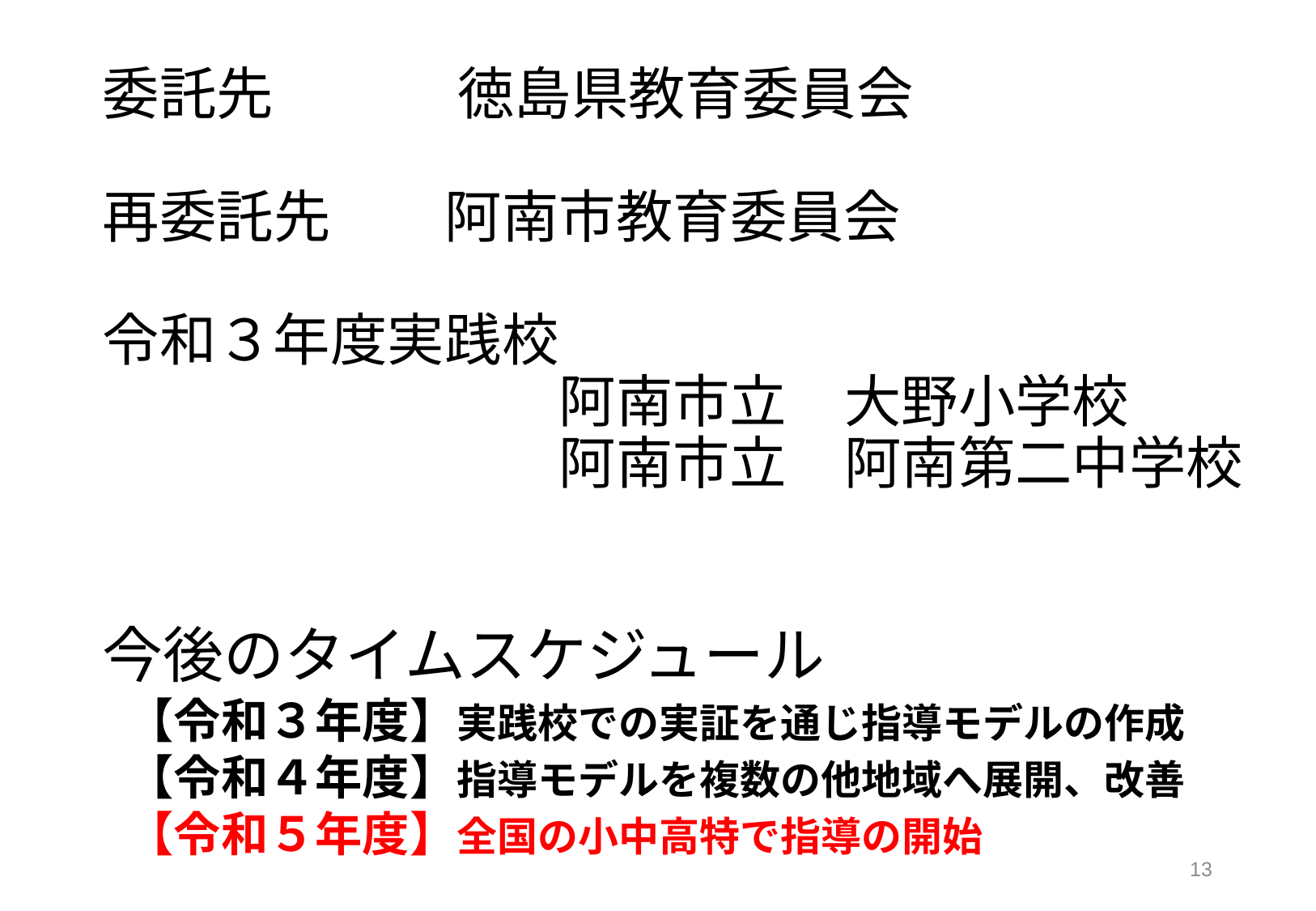

# 委託先　　　 徳島県教育委員会

再委託先　　阿南市教育委員会

令和３年度実践校
　　　　　　　　阿南市立　大野小学校
　　　　　　　　阿南市立　阿南第二中学校
今後のタイムスケジュール
【令和３年度】実践校での実証を通じ指導モデルの作成
【令和４年度】指導モデルを複数の他地域へ展開、改善
【令和５年度】全国の小中高特で指導の開始
13